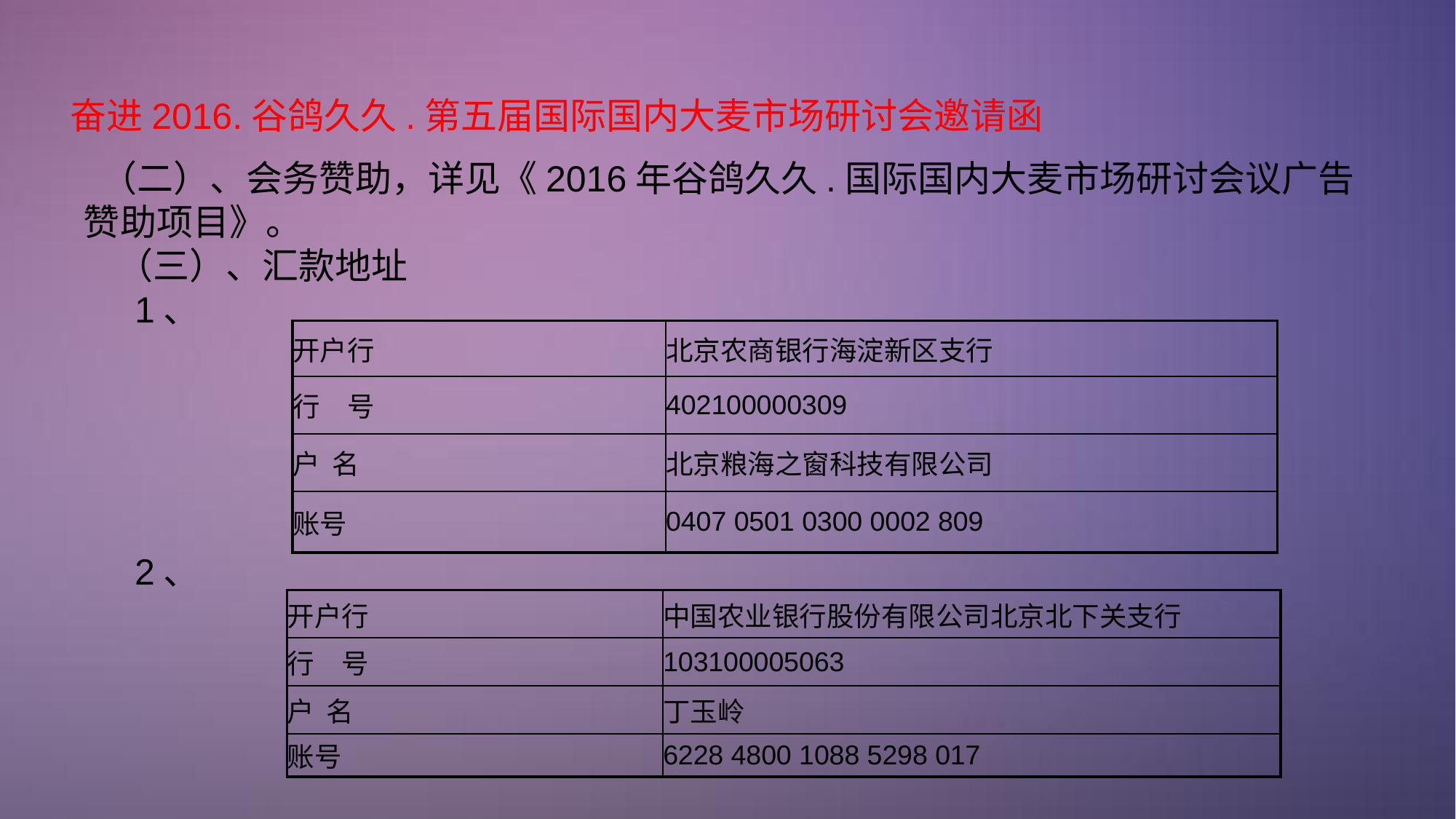

# 奋进2016.谷鸽久久.第五届国际国内大麦市场研讨会邀请函
 （二）、会务赞助，详见《2016年谷鸽久久.国际国内大麦市场研讨会议广告赞助项目》。
   （三）、汇款地址
     1、

     2、

| 开户行 | 北京农商银行海淀新区支行 |
| --- | --- |
| 行　号 | 402100000309 |
| 户 名 | 北京粮海之窗科技有限公司 |
| 账号 | 0407 0501 0300 0002 809 |
| 开户行 | 中国农业银行股份有限公司北京北下关支行 |
| --- | --- |
| 行　号 | 103100005063 |
| 户 名 | 丁玉岭 |
| 账号 | 6228 4800 1088 5298 017 |